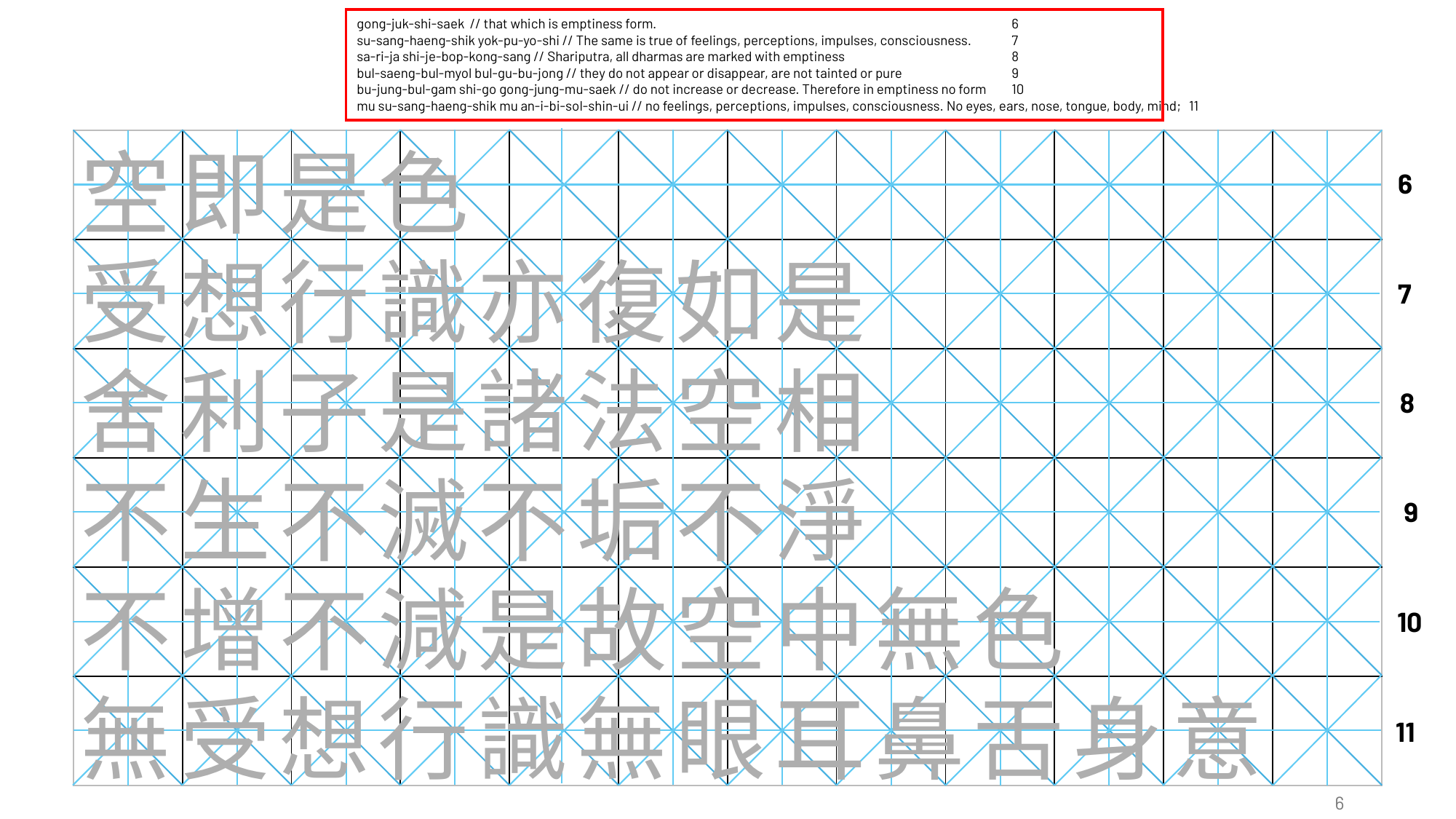

gong-juk-shi-saek  // that which is emptiness form.				6
su-sang-haeng-shik yok-pu-yo-shi // The same is true of feelings, perceptions, impulses, consciousness.	7
sa-ri-ja shi-je-bop-kong-sang // Shariputra, all dharmas are marked with emptiness		8
bul-saeng-bul-myol bul-gu-bu-jong // they do not appear or disappear, are not tainted or pure		9
bu-jung-bul-gam shi-go gong-jung-mu-saek // do not increase or decrease. Therefore in emptiness no form	10
mu su-sang-haeng-shik mu an-i-bi-sol-shin-ui // no feelings, perceptions, impulses, consciousness. No eyes, ears, nose, tongue, body, mind;   11
空 即 是 色
受 想 行 識 亦 復 如 是
舍 利 子 是 諸 法 空 相
不 生 不 滅 不 垢 不 淨
不 增 不 減 是 故 空 中 無 色
無 受 想 行 識 無 眼 耳 鼻 舌 身 意
|  |  |  |  |  |  |  |  |  |  |  |  |
| --- | --- | --- | --- | --- | --- | --- | --- | --- | --- | --- | --- |
|  |  |  |  |  |  |  |  |  |  |  |  |
|  |  |  |  |  |  |  |  |  |  |  |  |
|  |  |  |  |  |  |  |  |  |  |  |  |
|  |  |  |  |  |  |  |  |  |  |  |  |
|  |  |  |  |  |  |  |  |  |  |  |  |
6
7
8
9
10
11
6